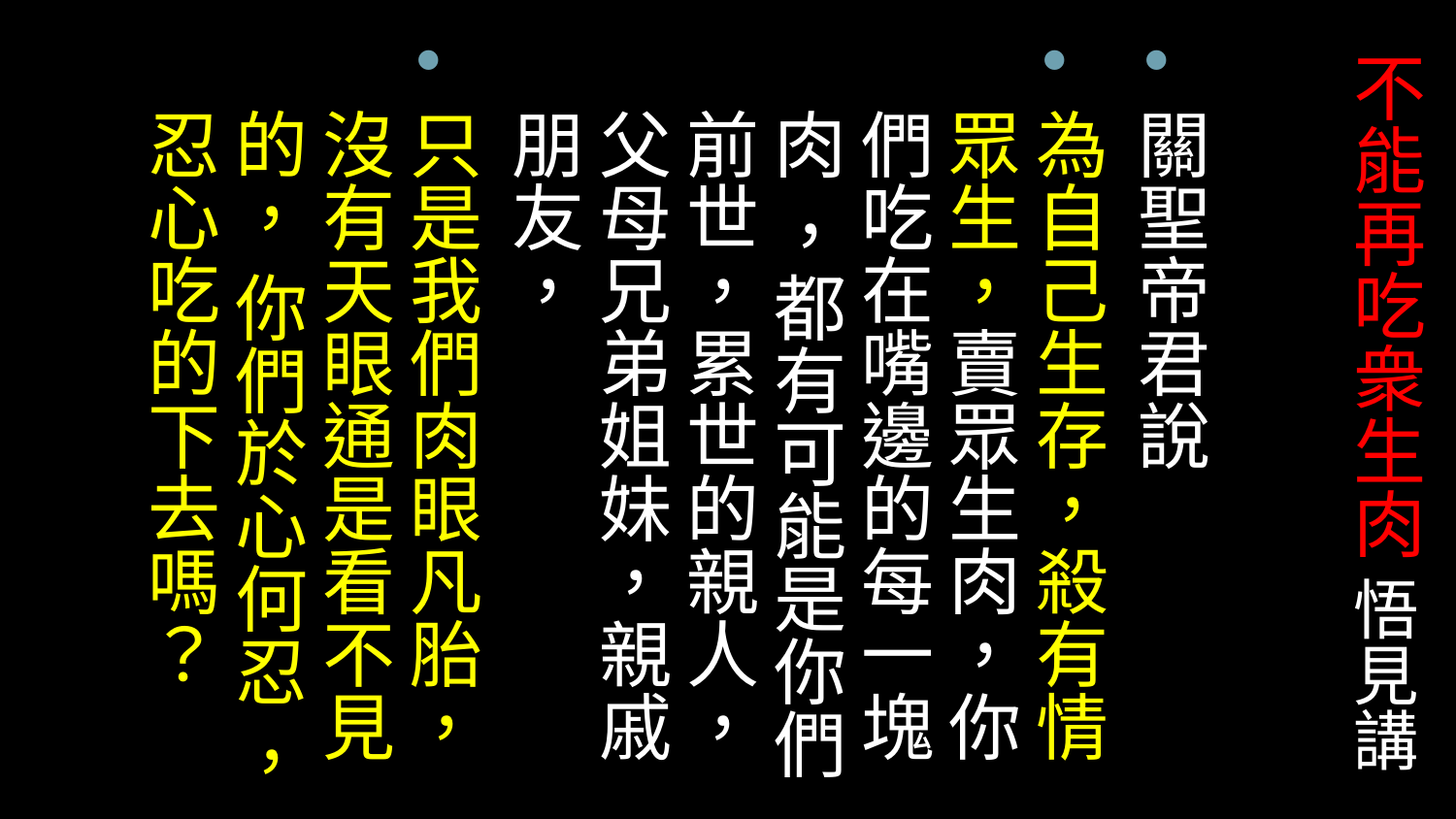

# 不能再吃衆生肉 悟見講
關聖帝君說
為自己生存，殺有情眾生，賣眾生肉，你們吃在嘴邊的每一塊肉 ，都有可能是你們前世，累世的親人， 父母兄弟姐妹，親戚朋友，
只是我們肉眼凡胎，沒有天眼通是看不見的， 你們於心何忍 ，忍心吃的下去嗎？